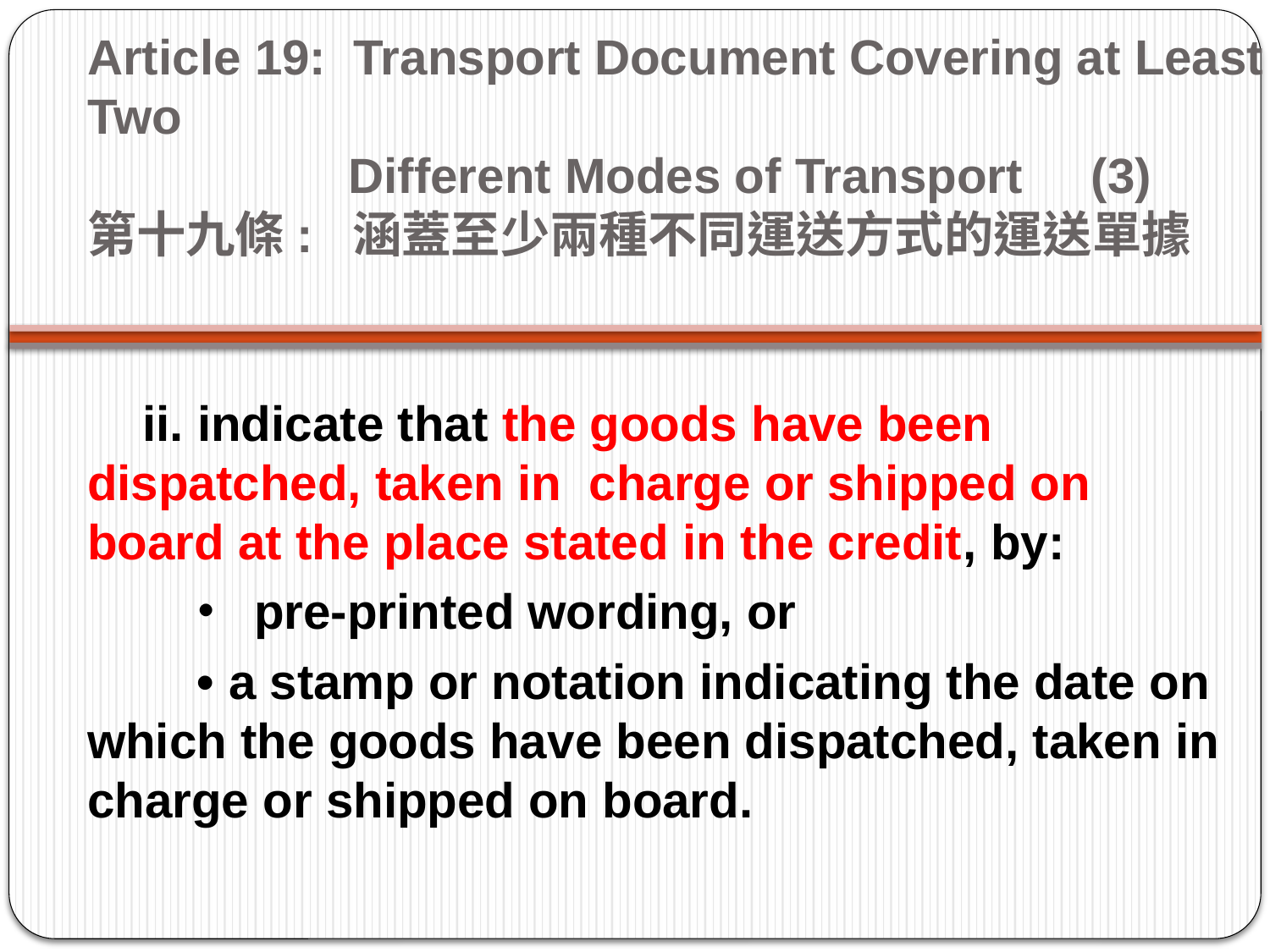

# Article 19:  Transport Document Covering at Least Two Different Modes of Transport     (3)   第十九條:  涵蓋至少兩種不同運送方式的運送單據
    ii. indicate that the goods have been dispatched, taken in  charge or shipped on board at the place stated in the credit, by:
　    • pre-printed wording, or
        • a stamp or notation indicating the date on which the goods have been dispatched, taken in charge or shipped on board.